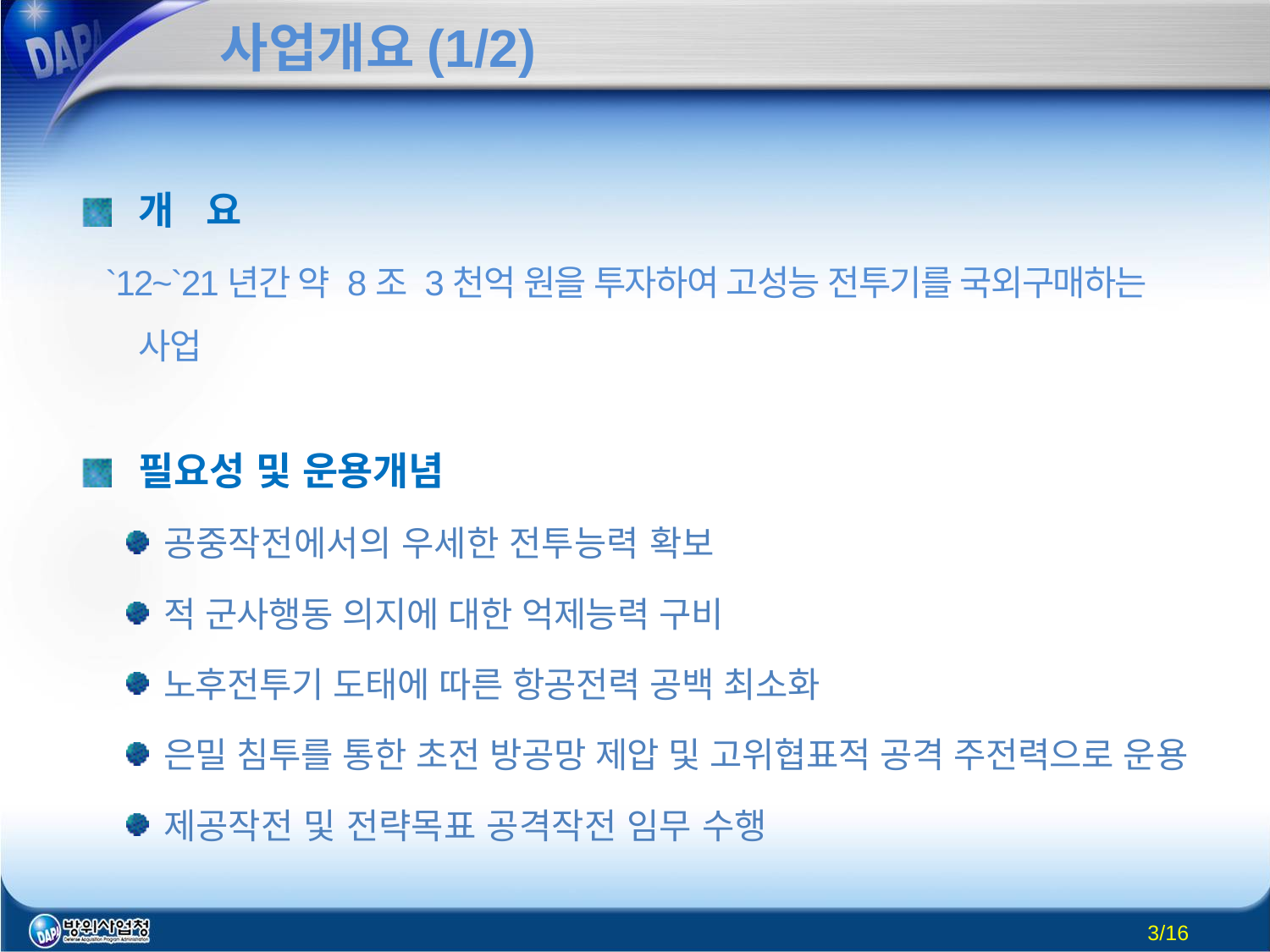

# 사업개요(1/2)
개   요
   `12~`21년간 약 8조 3천억 원을 투자하여 고성능 전투기를 국외구매하는 사업

필요성 및 운용개념
공중작전에서의 우세한 전투능력 확보
적 군사행동 의지에 대한 억제능력 구비
노후전투기 도태에 따른 항공전력 공백 최소화
은밀 침투를 통한 초전 방공망 제압 및 고위협표적 공격 주전력으로 운용
제공작전 및 전략목표 공격작전 임무 수행
3/16